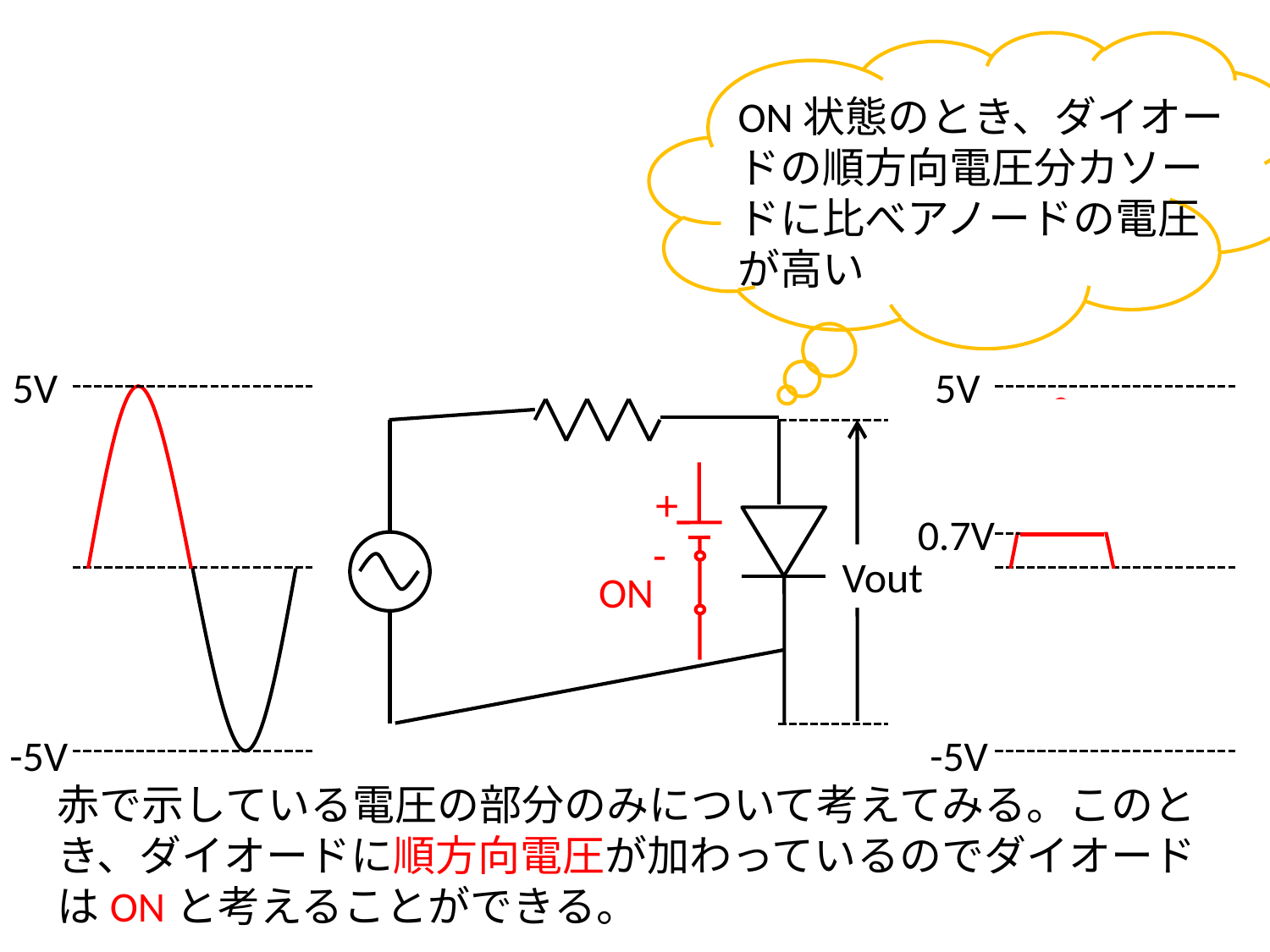

#
ON状態のとき、ダイオードの順方向電圧分カソードに比べアノードの電圧が高い

5V
5V

+

0.7V
-

Vout

ON

-5V
-5V
赤で示している電圧の部分のみについて考えてみる。このとき、ダイオードに順方向電圧が加わっているのでダイオードはONと考えることができる。